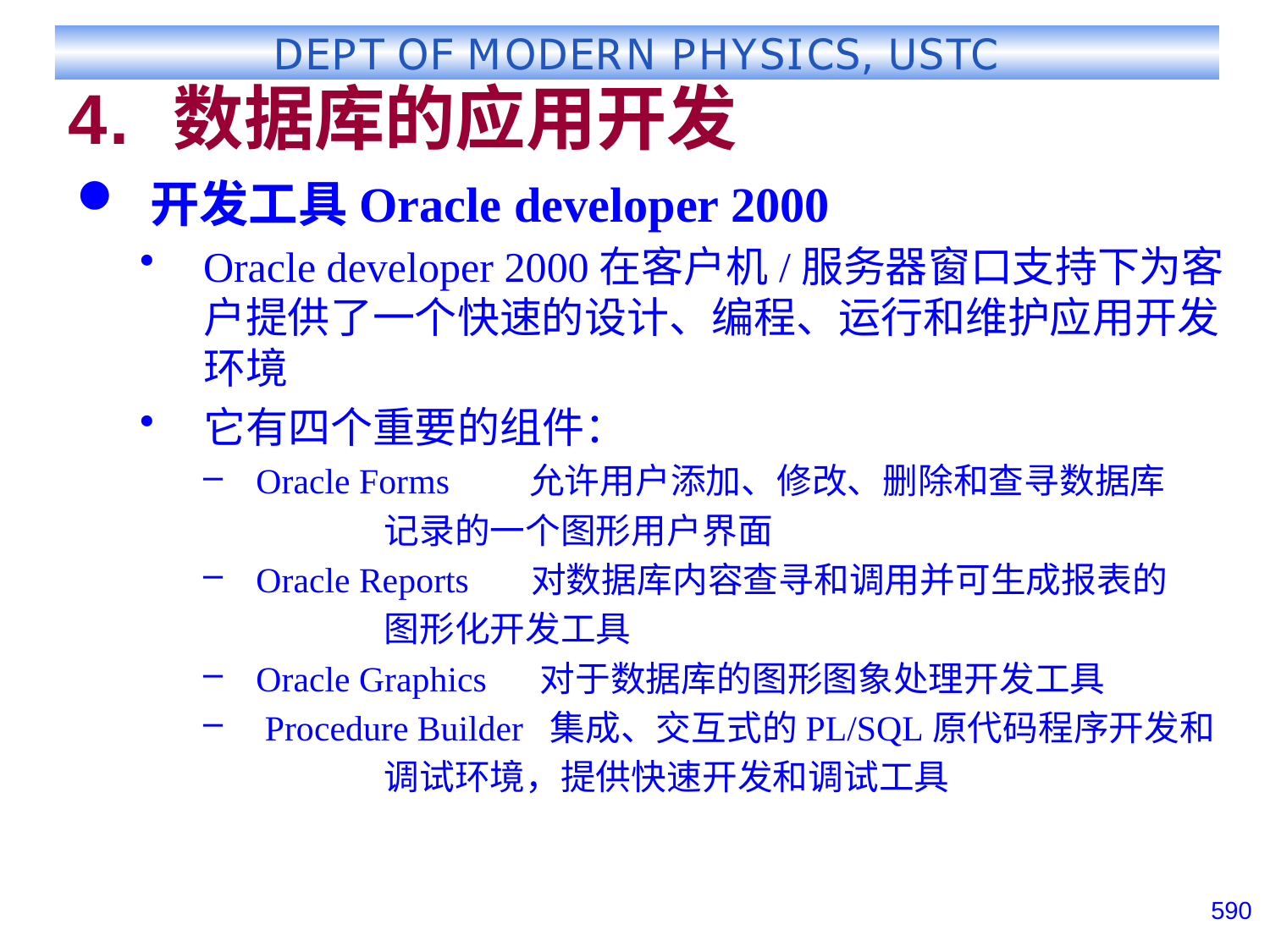

# 数据库的应用开发
开发工具Oracle developer 2000
Oracle developer 2000在客户机/服务器窗口支持下为客户提供了一个快速的设计、编程、运行和维护应用开发环境
它有四个重要的组件：
Oracle Forms        允许用户添加、修改、删除和查寻数据库
                      记录的一个图形用户界面
Oracle Reports      对数据库内容查寻和调用并可生成报表的
                      图形化开发工具
Oracle Graphics     对于数据库的图形图象处理开发工具
 Procedure Builder  集成、交互式的PL/SQL原代码程序开发和
                      调试环境，提供快速开发和调试工具